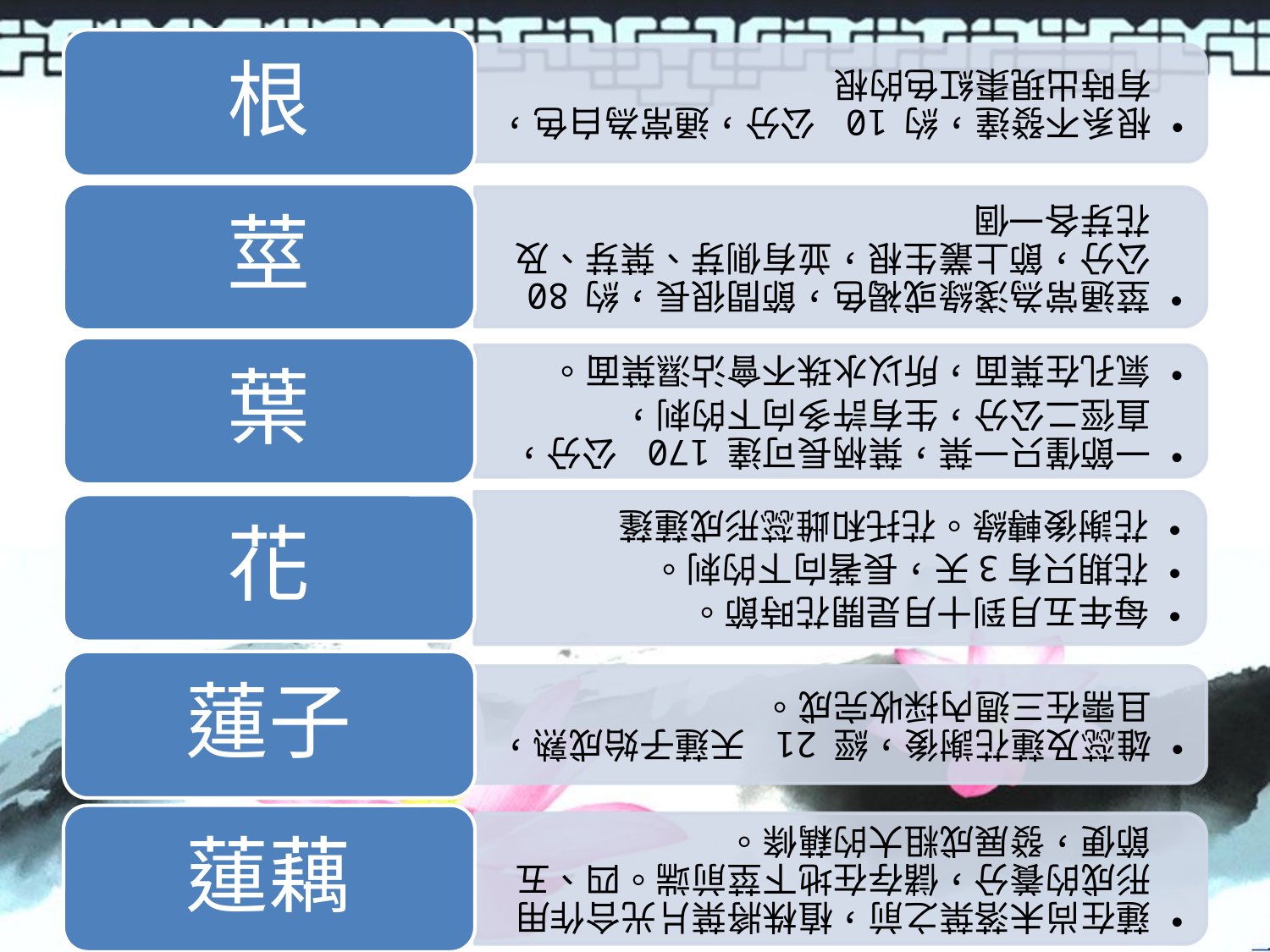

根系不發達，約 10 公分，通常為白色，有時出現棗紅色的根
根
莖通常為淺綠或褐色，節間很長，約 80 公分，節上叢生根，並有側芽、葉芽、及花芽各一個
莖
一節僅只一葉，葉柄長可達 170 公分，直徑二公分，生有許多向下的刺，
氣孔在葉面，所以水珠不會沾濕葉面。
葉
每年五月到十月是開花時節。
花期只有3天，長著向下的刺。
花謝後轉綠。花托和雌蕊形成蓮蓬
花
雄蕊及蓮花謝後，經 21 天蓮子始成熟，且需在三週內採收完成。
蓮子
蓮在尚未落葉之前，植株將葉片光合作用形成的養分，儲存在地下莖前端。四、五節便，發展成粗大的藕條。
蓮藕
#